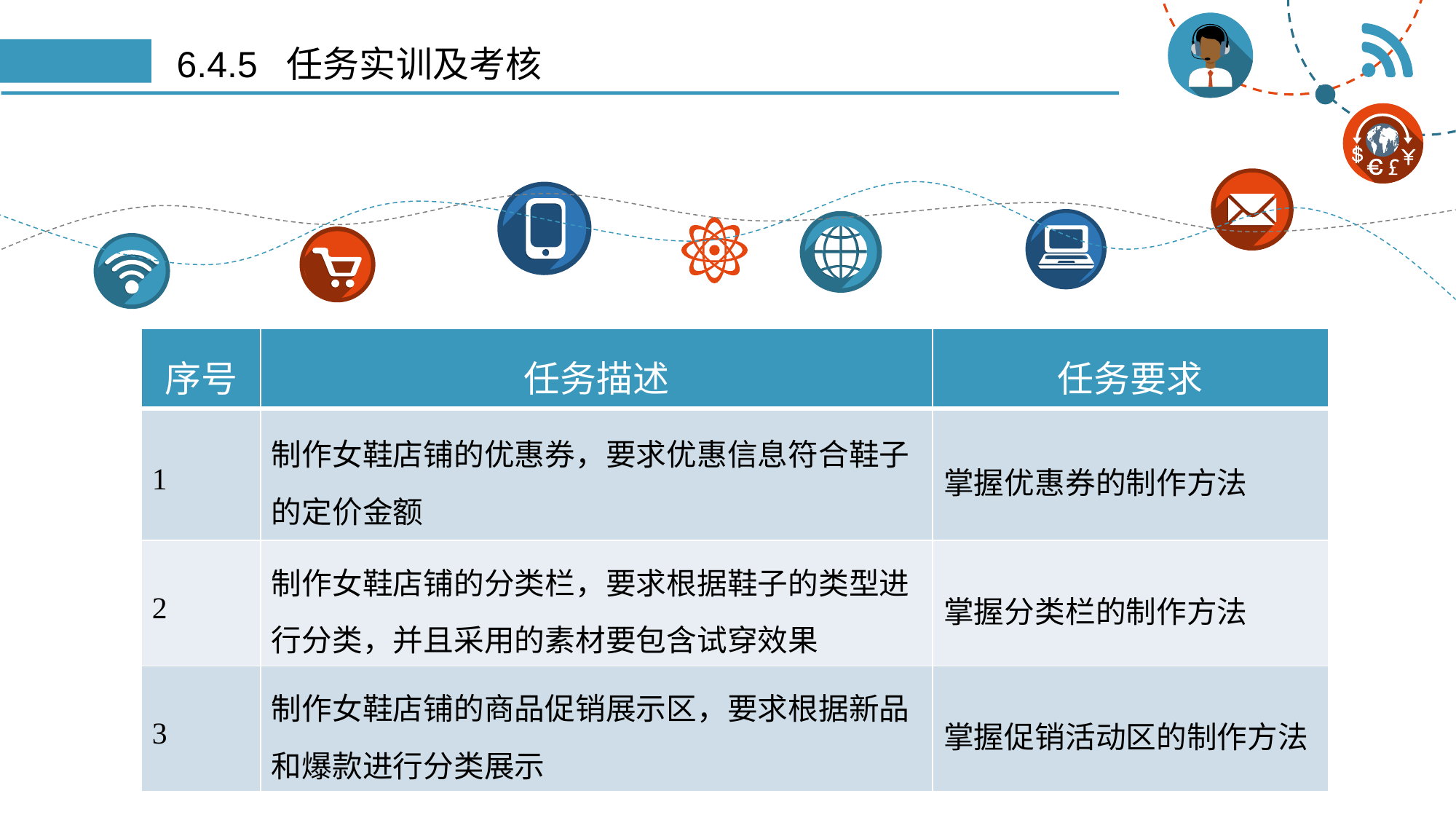

# 6.4.5  任务实训及考核

| 序号 | 任务描述 | 任务要求 |
| --- | --- | --- |
| 1 | 制作女鞋店铺的优惠券，要求优惠信息符合鞋子的定价金额 | 掌握优惠券的制作方法 |
| 2 | 制作女鞋店铺的分类栏，要求根据鞋子的类型进行分类，并且采用的素材要包含试穿效果 | 掌握分类栏的制作方法 |
| 3 | 制作女鞋店铺的商品促销展示区，要求根据新品和爆款进行分类展示 | 掌握促销活动区的制作方法 |